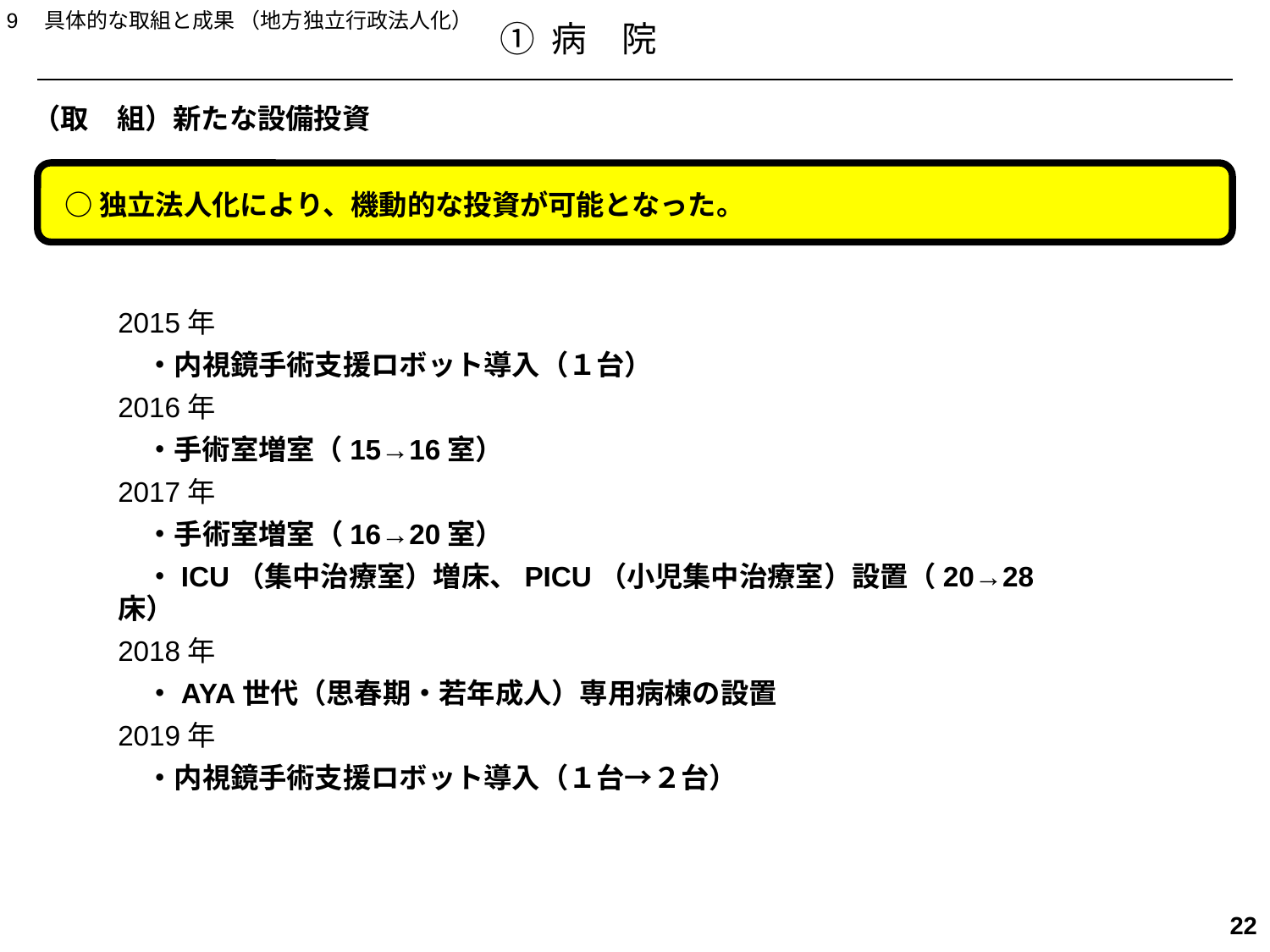

9　具体的な取組と成果 （地方独立行政法人化）
① 病　院
（取　組）新たな設備投資

○独立法人化により、機動的な投資が可能となった。
2015年
　・内視鏡手術支援ロボット導入（１台）
2016年
　・手術室増室（15→16室）
2017年
　・手術室増室（16→20室）
　・ICU（集中治療室）増床、PICU（小児集中治療室）設置（20→28床）
2018年
　・AYA世代（思春期・若年成人）専用病棟の設置
2019年
　・内視鏡手術支援ロボット導入（１台→２台）
22